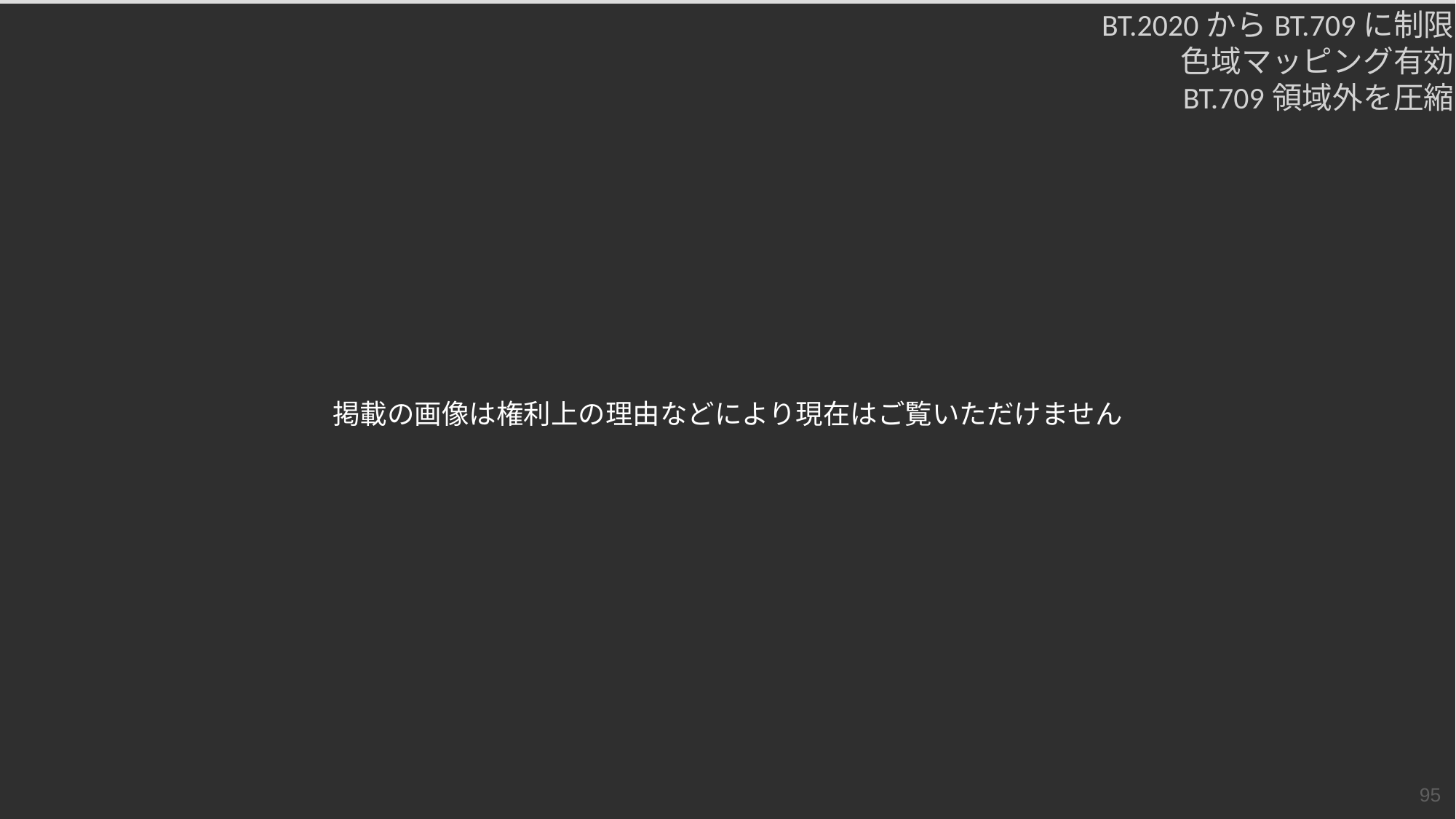

BT.2020からBT.709に制限
色域マッピング有効
BT.709領域外を圧縮
掲載の画像は権利上の理由などにより現在はご覧いただけません
95